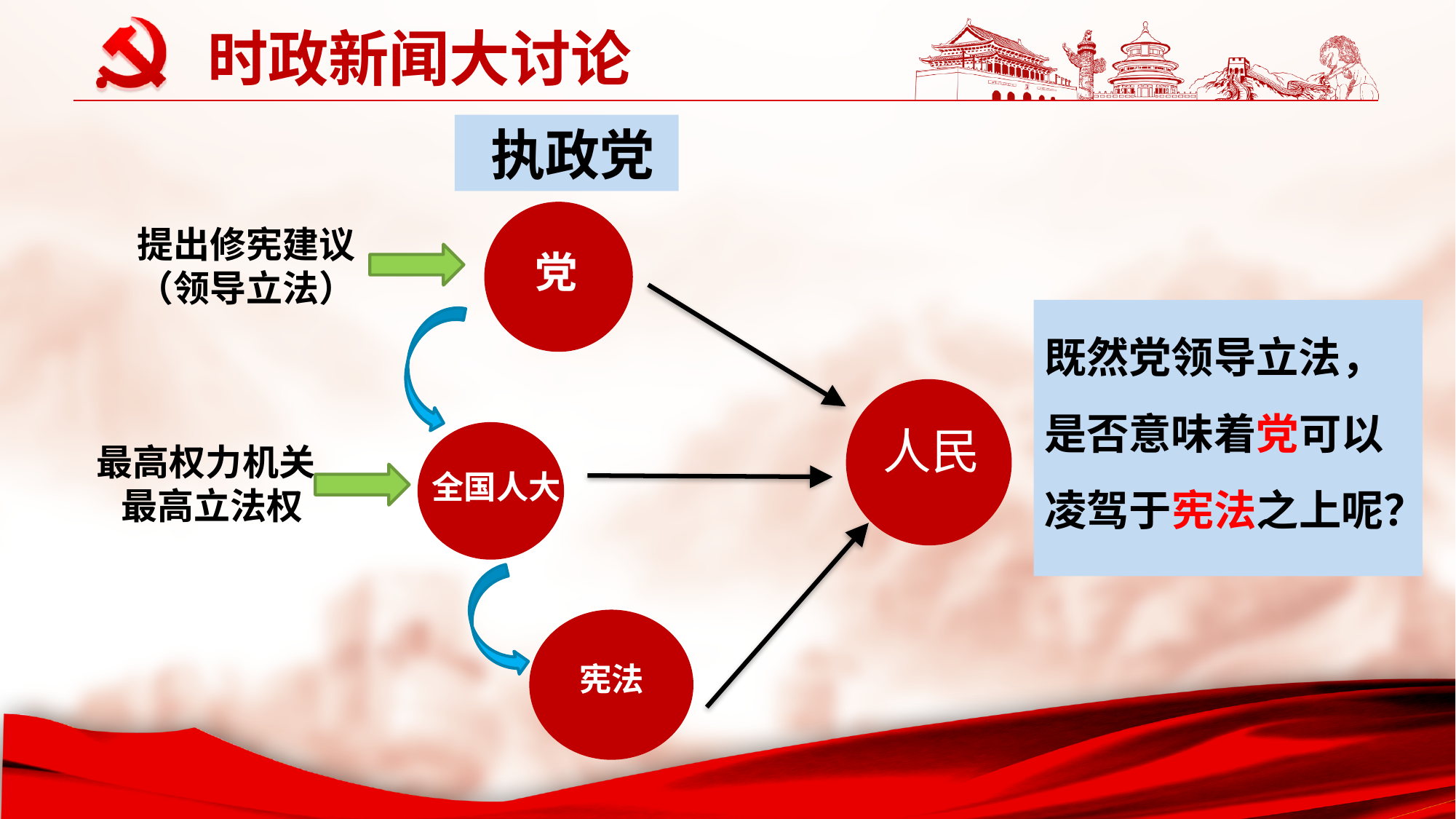

时政新闻大讨论
 执政党

  党
       提出修宪建议
       （领导立法）

既然党领导立法，是否意味着党可以凌驾于宪法之上呢？

人民

全国人大
     最高权力机关
        最高立法权

宪法